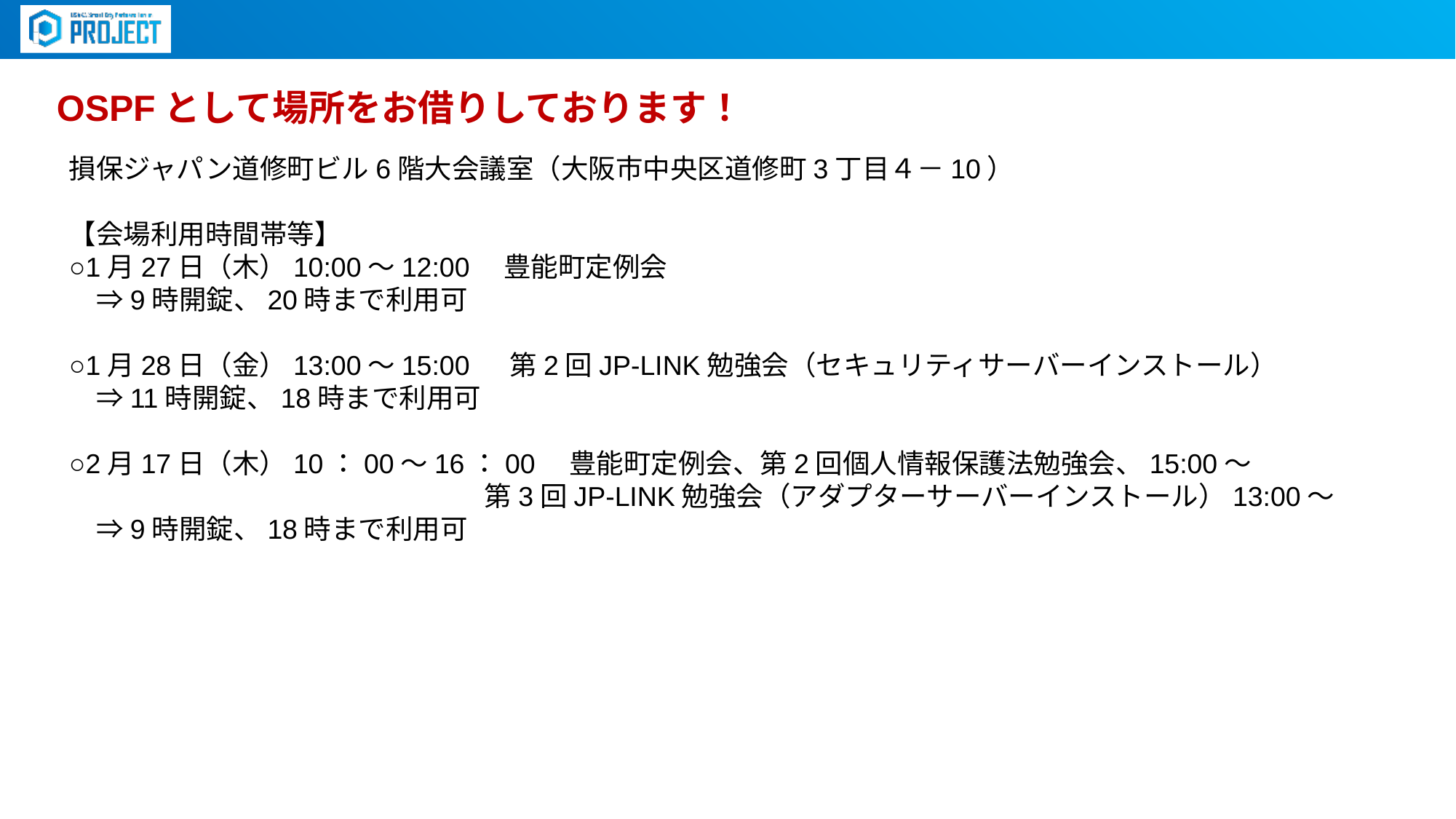

OSPFとして場所をお借りしております！
損保ジャパン道修町ビル6階大会議室（大阪市中央区道修町3丁目４－10）

【会場利用時間帯等】
○1月27日（木）10:00～12:00　豊能町定例会
　⇒9時開錠、20時まで利用可

○1月28日（金）13:00～15:00　 第2回JP-LINK勉強会（セキュリティサーバーインストール）
　⇒11時開錠、18時まで利用可

○2月17日（木）10：00～16：00　豊能町定例会、第2回個人情報保護法勉強会、15:00～
　　　　　　　　　　　　　　　 第3回JP-LINK勉強会（アダプターサーバーインストール）13:00～
　⇒9時開錠、18時まで利用可